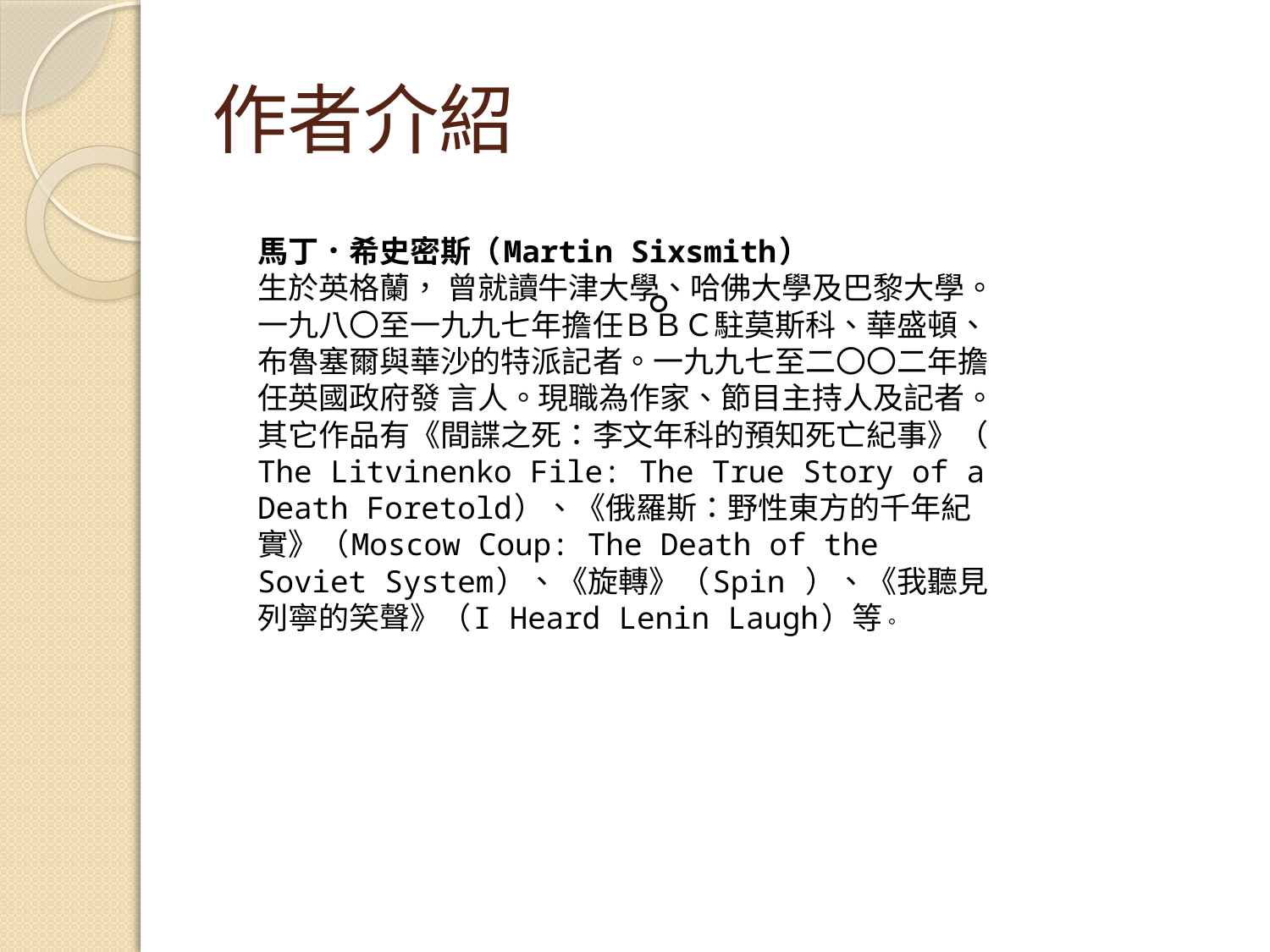

# 作者介紹
馬丁．希史密斯（Martin Sixsmith）
生於英格蘭， 曾就讀牛津大學、哈佛大學及巴黎大學。一九八〇至一九九七年擔任ＢＢＣ駐莫斯科、華盛頓、布魯塞爾與華沙的特派記者。一九九七至二〇〇二年擔任英國政府發 言人。現職為作家、節目主持人及記者。其它作品有《間諜之死：李文年科的預知死亡紀事》（ The Litvinenko File: The True Story of a Death Foretold）、《俄羅斯：野性東方的千年紀實》（Moscow Coup: The Death of the Soviet System）、《旋轉》（Spin ）、《我聽見列寧的笑聲》（I Heard Lenin Laugh）等。
。